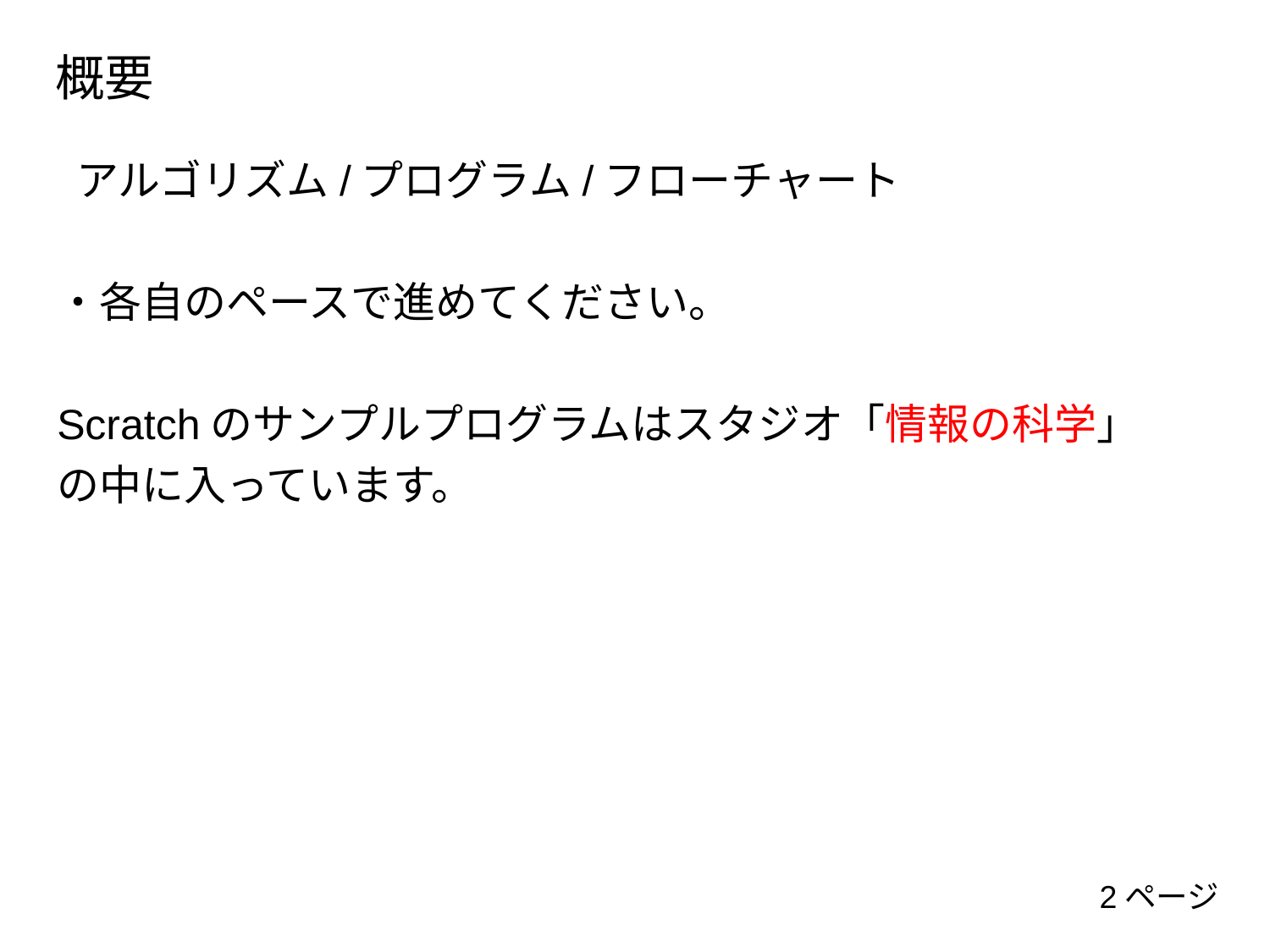

# 概要
 アルゴリズム/プログラム/フローチャート

・各自のペースで進めてください。

Scratchのサンプルプログラムはスタジオ「情報の科学」の中に入っています。

2ページ